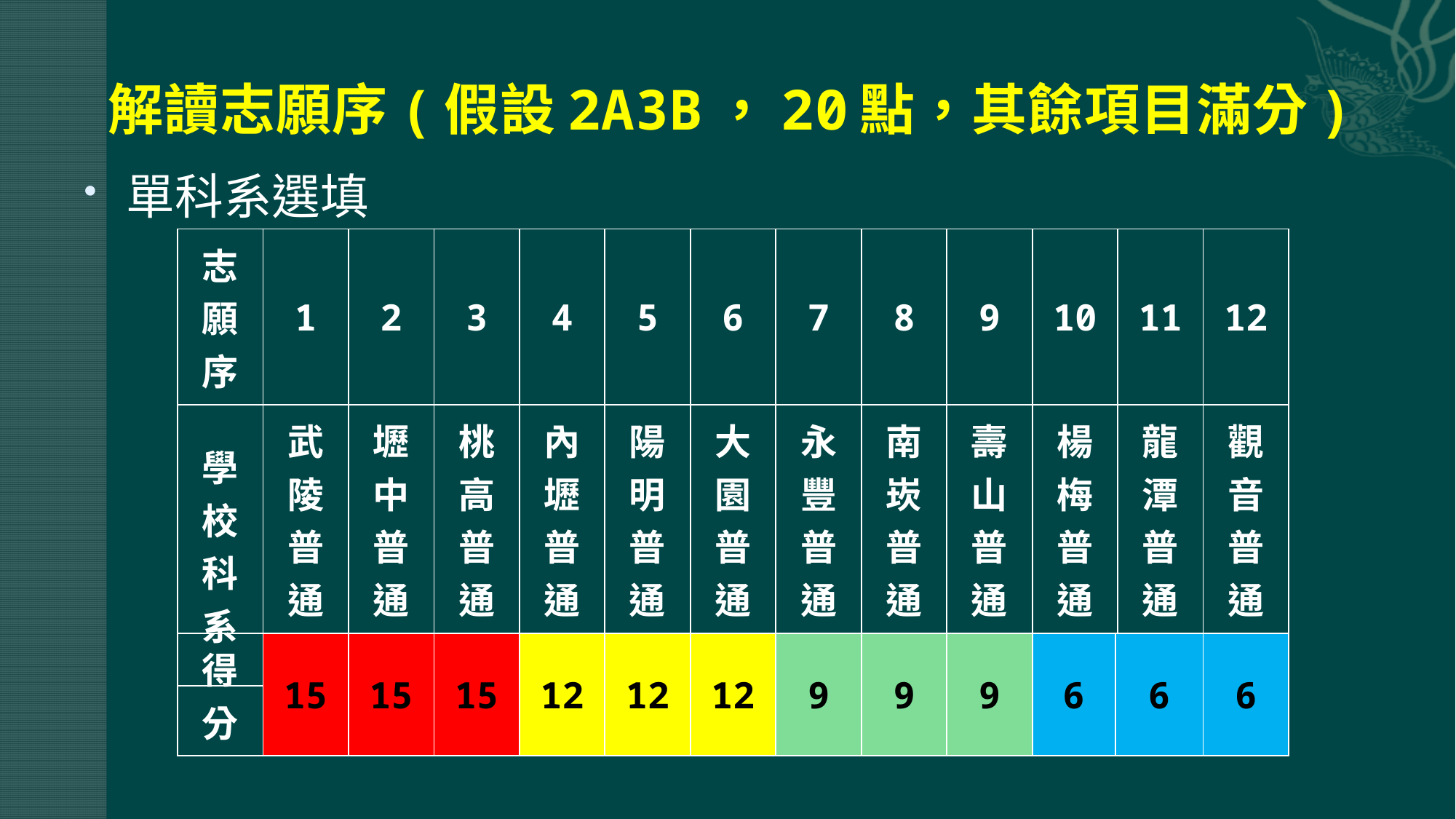

# 解讀志願序(假設2A3B，20點，其餘項目滿分)
單科系選填

| 志願序 | 1 | 2 | 3 | 4 | 5 | 6 | 7 | 8 | 9 | 10 | 11 | 12 |
| --- | --- | --- | --- | --- | --- | --- | --- | --- | --- | --- | --- | --- |
| 學校科系 | 武陵 普通科 | 壢中 普通科 | 桃高普通科 | 內壢普通科 | 陽明普通科 | 大園普通科 | 永豐普 通科 | 南崁普通科 | 壽山普通科 | 楊梅普通科 | 龍潭普通科 | 觀音普通科 |
| 得分 | 15 | 15 | 15 | 12 | 12 | 12 | 9 | 9 | 9 | 6 | 6 | 6 |
| --- | --- | --- | --- | --- | --- | --- | --- | --- | --- | --- | --- | --- |